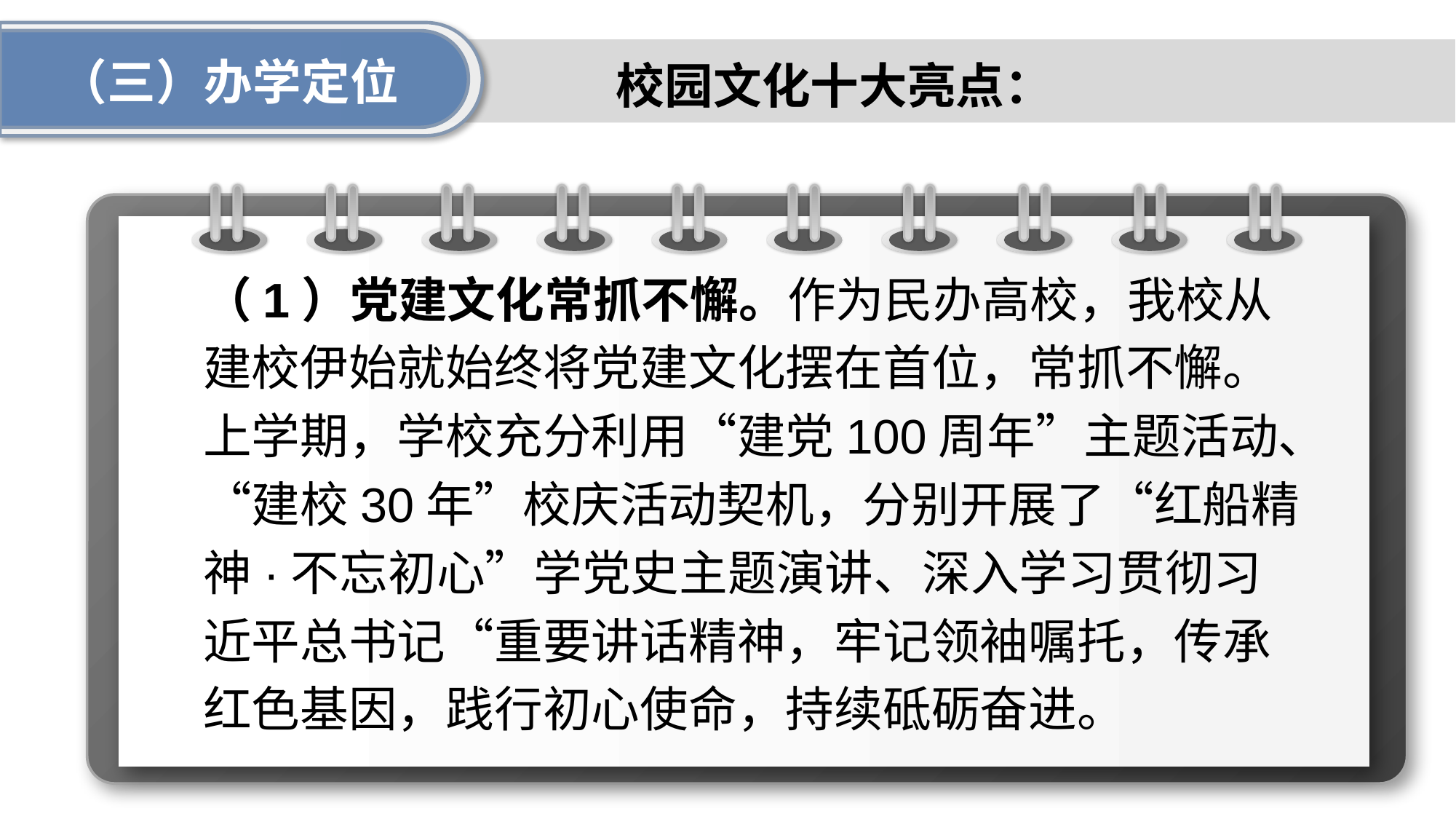

（三）办学定位
校园文化十大亮点：

（1）党建文化常抓不懈。作为民办高校，我校从建校伊始就始终将党建文化摆在首位，常抓不懈。上学期，学校充分利用“建党100周年”主题活动、“建校30年”校庆活动契机，分别开展了“红船精神·不忘初心”学党史主题演讲、深入学习贯彻习近平总书记“重要讲话精神，牢记领袖嘱托，传承红色基因，践行初心使命，持续砥砺奋进。